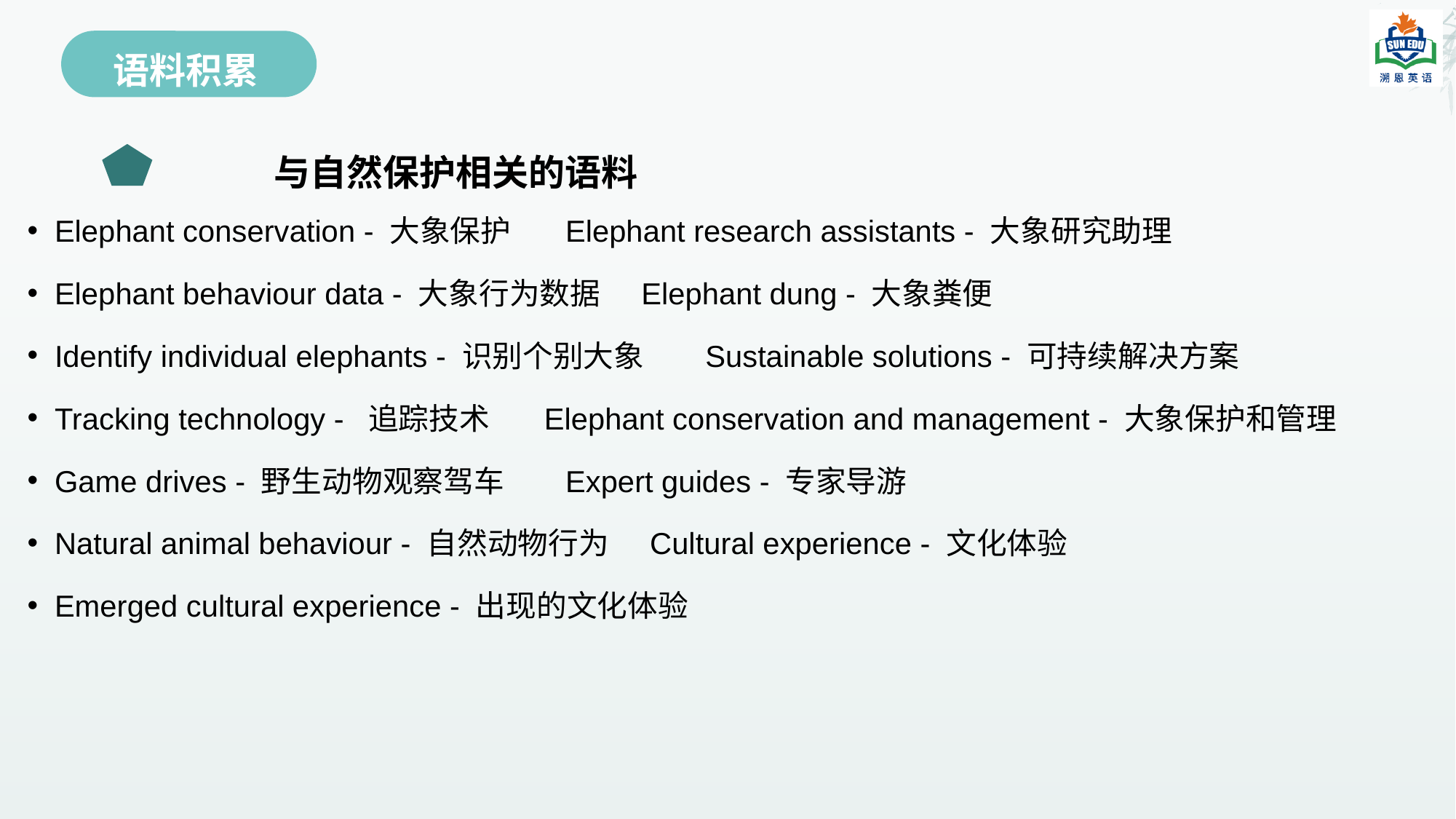

语料积累
#

 与自然保护相关的语料
Elephant conservation - 大象保护       Elephant research assistants - 大象研究助理
Elephant behaviour data - 大象行为数据     Elephant dung - 大象粪便
Identify individual elephants - 识别个别大象        Sustainable solutions - 可持续解决方案
Tracking technology -  追踪技术       Elephant conservation and management - 大象保护和管理
Game drives - 野生动物观察驾车        Expert guides - 专家导游
Natural animal behaviour - 自然动物行为     Cultural experience - 文化体验
Emerged cultural experience - 出现的文化体验